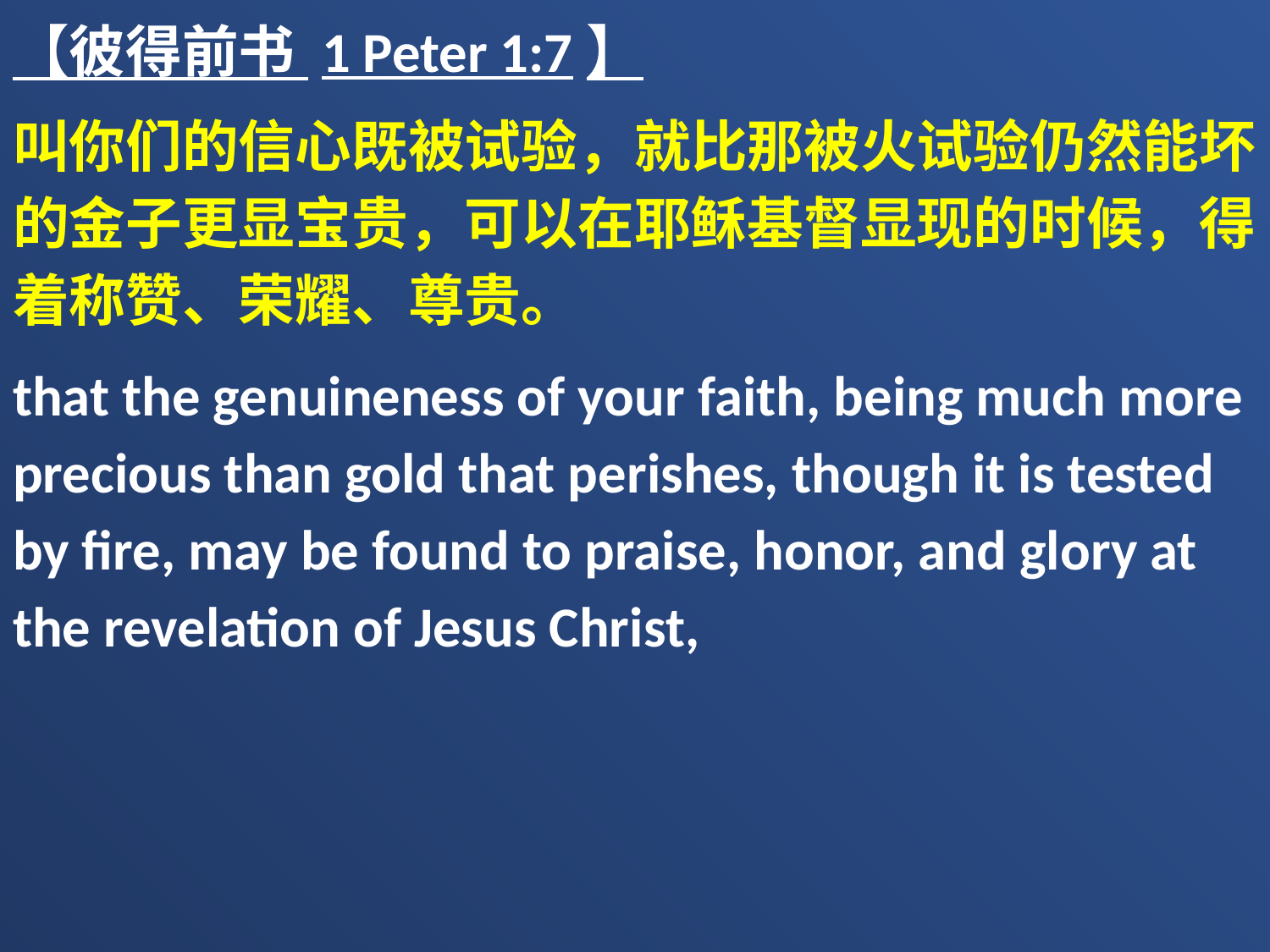

【彼得前书 1 Peter 1:7】
叫你们的信心既被试验，就比那被火试验仍然能坏的金子更显宝贵，可以在耶稣基督显现的时候，得着称赞、荣耀、尊贵。
that the genuineness of your faith, being much more precious than gold that perishes, though it is tested by fire, may be found to praise, honor, and glory at the revelation of Jesus Christ,